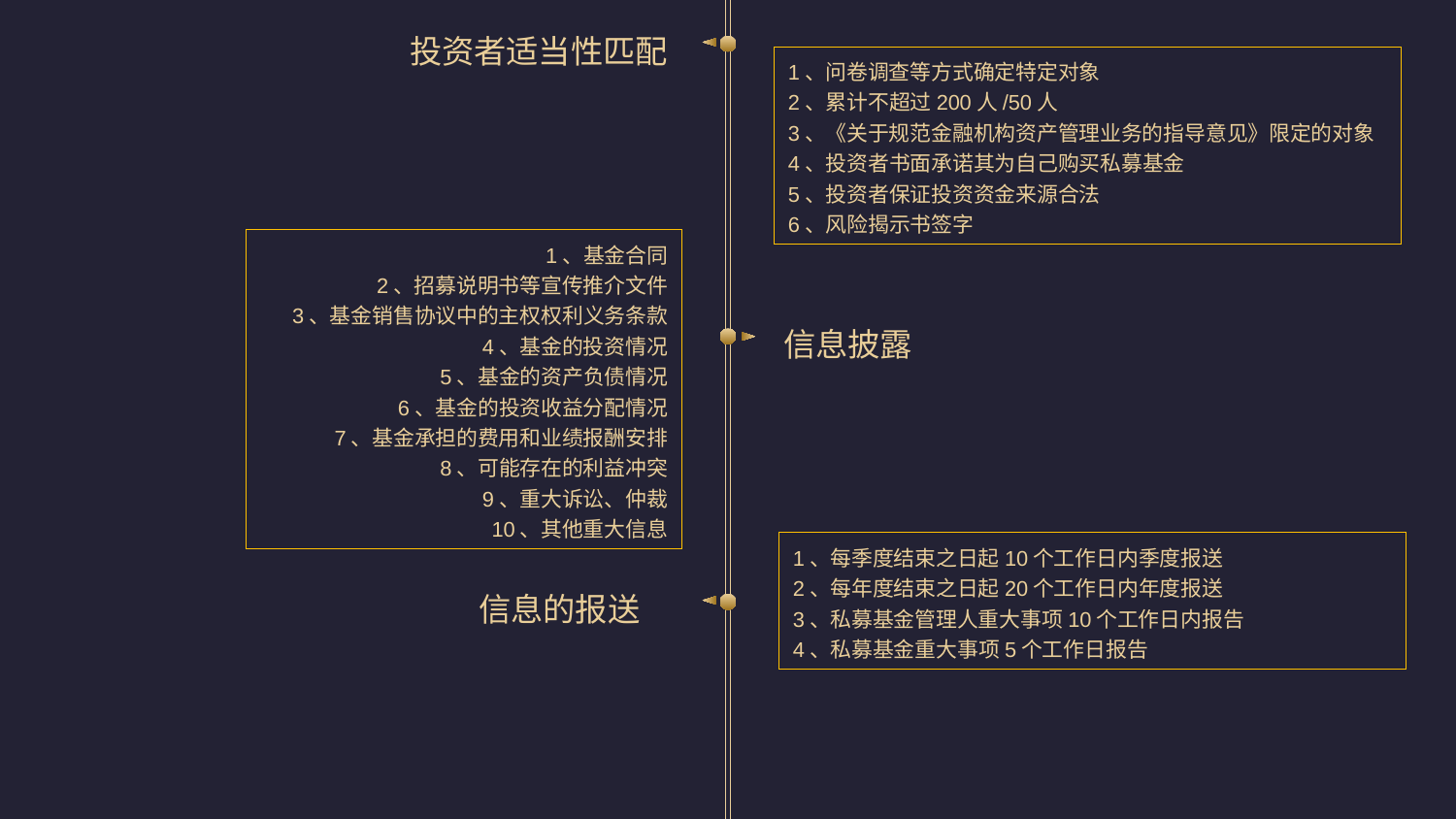

投资者适当性匹配

1、问卷调查等方式确定特定对象
2、累计不超过200人/50人
3、《关于规范金融机构资产管理业务的指导意见》限定的对象
4、投资者书面承诺其为自己购买私募基金
5、投资者保证投资资金来源合法
6、风险揭示书签字
1、基金合同
2、招募说明书等宣传推介文件
3、基金销售协议中的主权权利义务条款
4、基金的投资情况
5、基金的资产负债情况
6、基金的投资收益分配情况
7、基金承担的费用和业绩报酬安排
8、可能存在的利益冲突
9、重大诉讼、仲裁
10、其他重大信息
信息披露

1、每季度结束之日起10个工作日内季度报送
2、每年度结束之日起20个工作日内年度报送
3、私募基金管理人重大事项10个工作日内报告
4、私募基金重大事项5个工作日报告
信息的报送